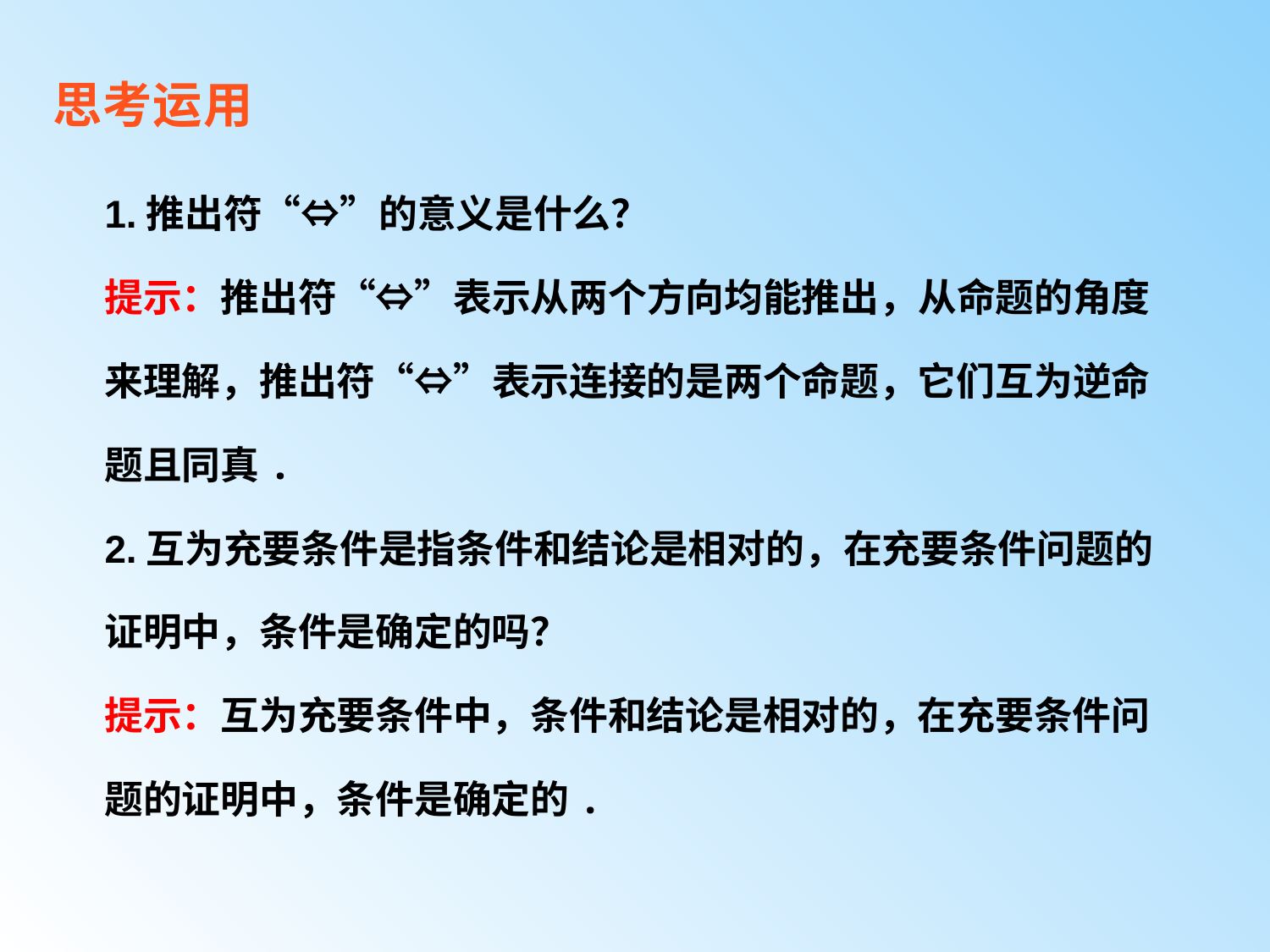

思考运用
1.推出符“⇔”的意义是什么？
提示：推出符“⇔”表示从两个方向均能推出，从命题的角度来理解，推出符“⇔”表示连接的是两个命题，它们互为逆命题且同真.
2.互为充要条件是指条件和结论是相对的，在充要条件问题的证明中，条件是确定的吗？
提示：互为充要条件中，条件和结论是相对的，在充要条件问题的证明中，条件是确定的.